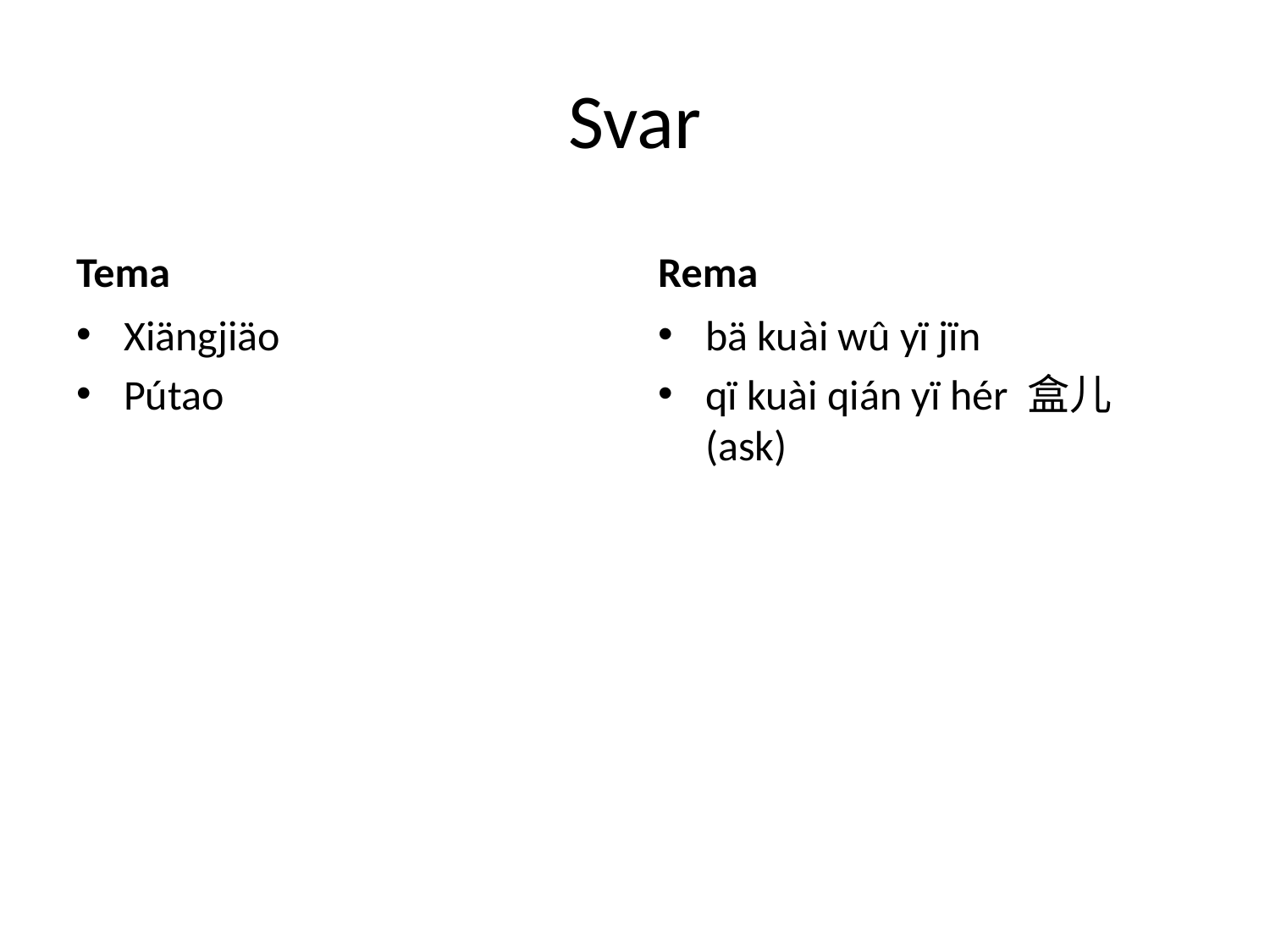

# Svar
Tema
Rema
Xiängjiäo
Pútao
bä kuài wû yï jïn
qï kuài qián yï hér 盒儿 (ask)